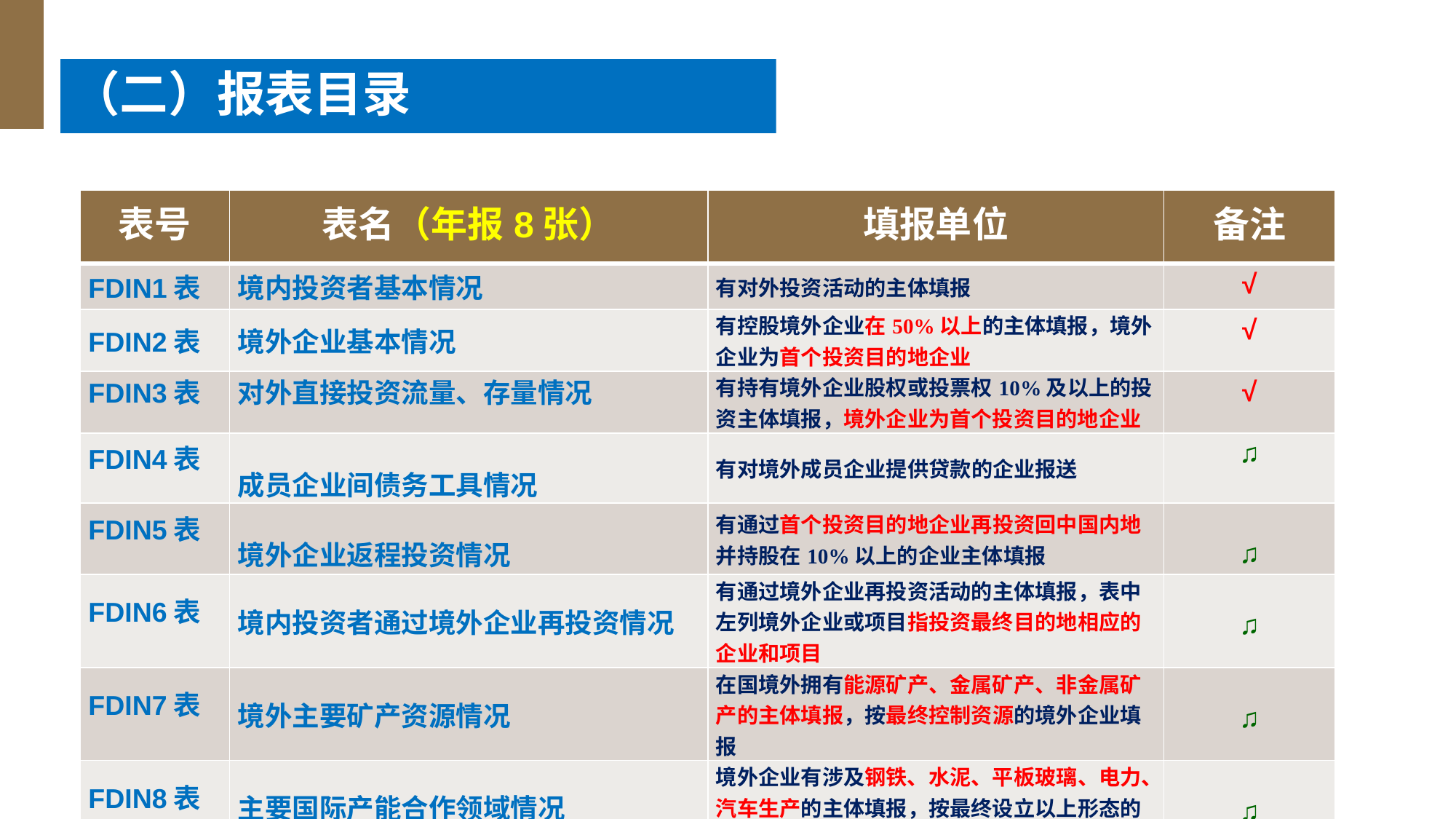

# （二）报表目录
| 表号 | 表名（年报8张） | 填报单位 | 备注 |
| --- | --- | --- | --- |
| FDIN1表 | 境内投资者基本情况 | 有对外投资活动的主体填报 | √ |
| FDIN2表 | 境外企业基本情况 | 有控股境外企业在50%以上的主体填报，境外企业为首个投资目的地企业 | √ |
| FDIN3表 | 对外直接投资流量、存量情况 | 有持有境外企业股权或投票权10%及以上的投资主体填报，境外企业为首个投资目的地企业 | √ |
| FDIN4表 | 成员企业间债务工具情况 | 有对境外成员企业提供贷款的企业报送 | ♫ |
| FDIN5表 | 境外企业返程投资情况 | 有通过首个投资目的地企业再投资回中国内地并持股在10%以上的企业主体填报 | ♫ |
| FDIN6表 | 境内投资者通过境外企业再投资情况 | 有通过境外企业再投资活动的主体填报，表中左列境外企业或项目指投资最终目的地相应的企业和项目 | ♫ |
| FDIN7表 | 境外主要矿产资源情况 | 在国境外拥有能源矿产、金属矿产、非金属矿产的主体填报，按最终控制资源的境外企业填报 | ♫ |
| FDIN8表 | 主要国际产能合作领域情况 | 境外企业有涉及钢铁、水泥、平板玻璃、电力、汽车生产的主体填报，按最终设立以上形态的境外企业填报 | ♫ |